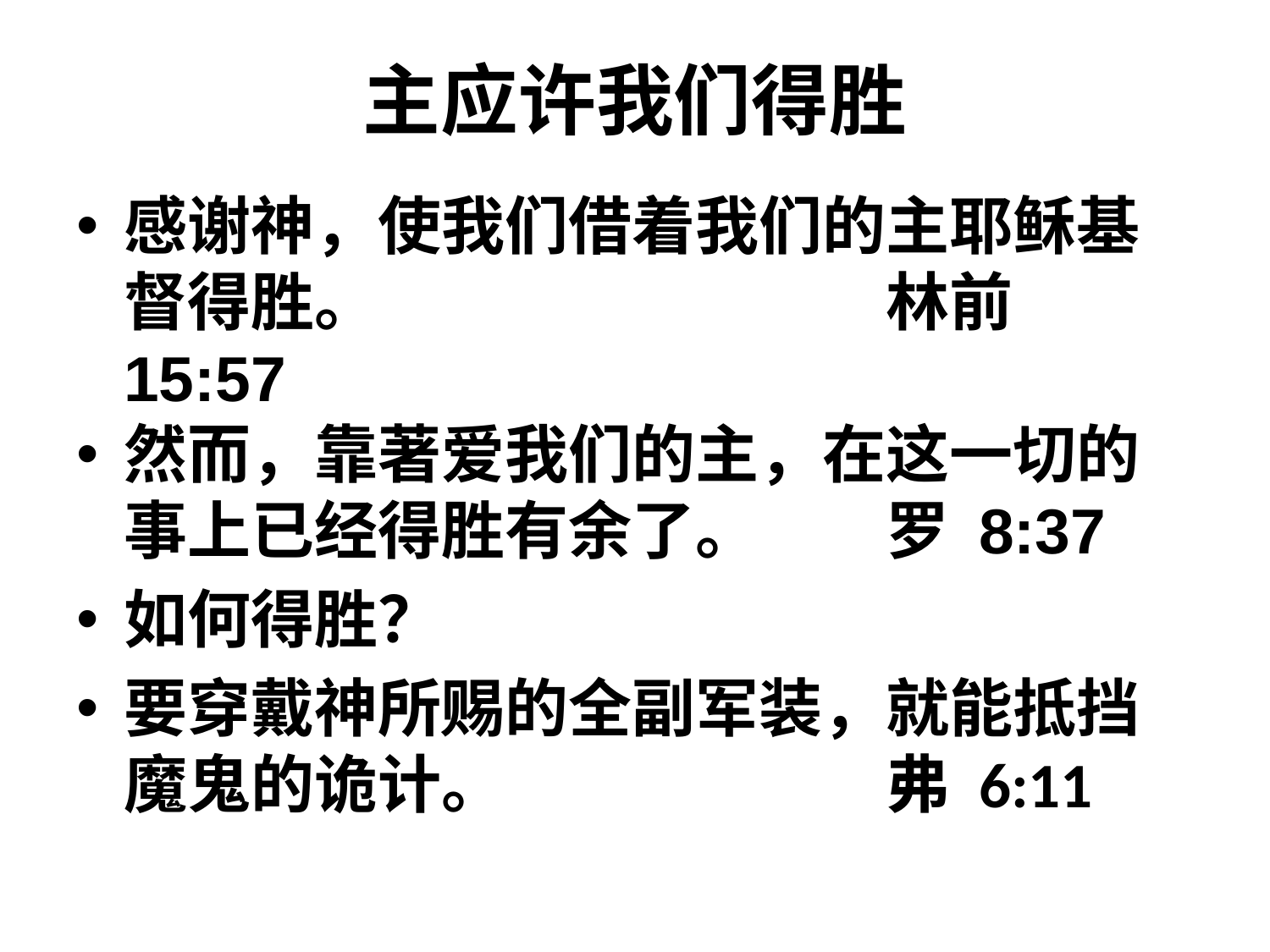

# 主应许我们得胜
感谢神，使我们借着我们的主耶稣基督得胜。				林前 15:57
然而，靠著爱我们的主，在这一切的事上已经得胜有余了。	罗 8:37
如何得胜？
要穿戴神所赐的全副军装，就能抵挡魔鬼的诡计。			弗 6:11